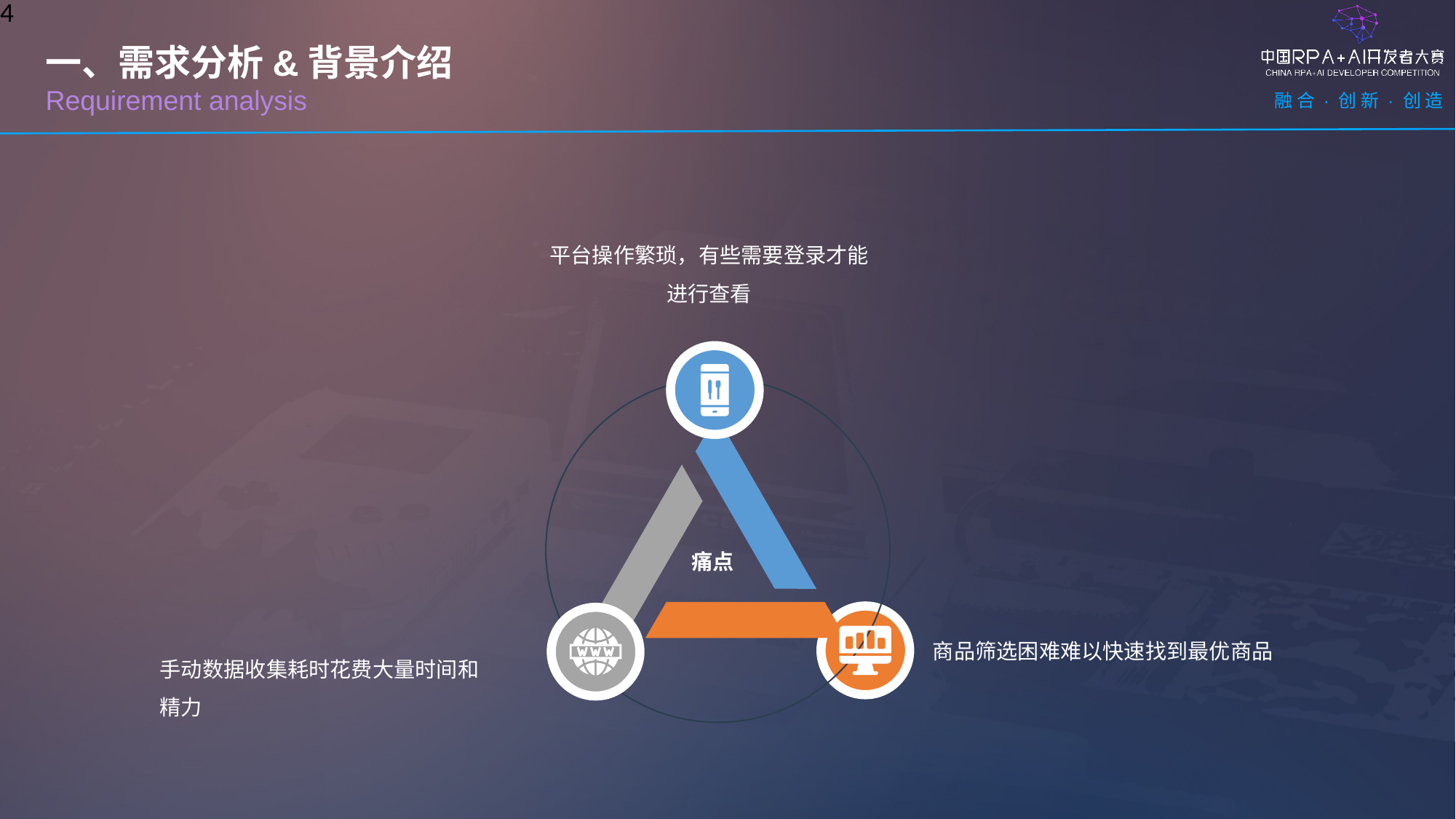

4
一、需求分析&背景介绍
Requirement analysis
平台操作繁琐，有些需要登录才能进行查看

痛点

商品筛选困难难以快速找到最优商品
手动数据收集耗时花费大量时间和精力